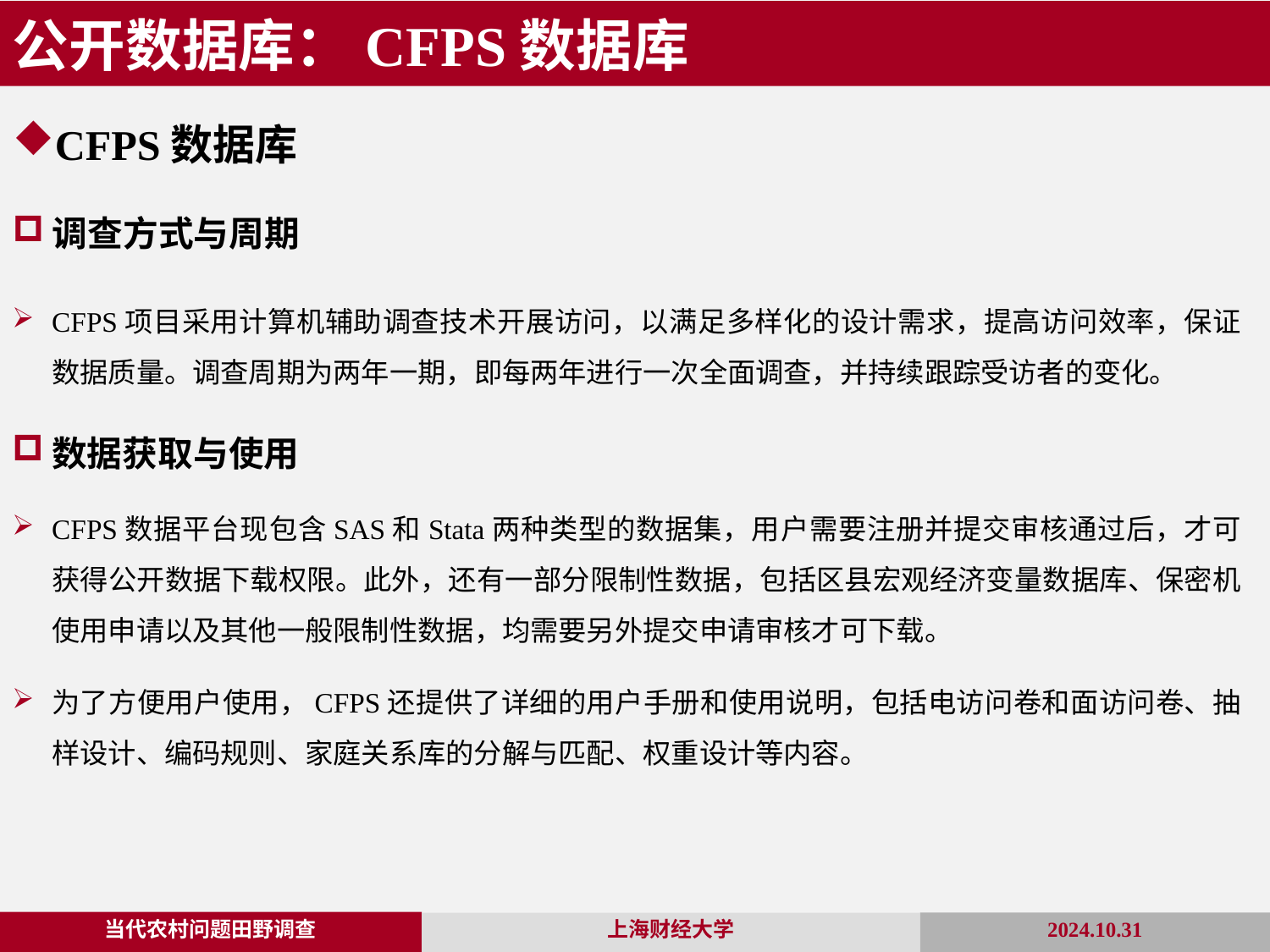

公开数据库：CFPS数据库
CFPS数据库
调查方式与周期
CFPS项目采用计算机辅助调查技术开展访问，以满足多样化的设计需求，提高访问效率，保证数据质量。调查周期为两年一期，即每两年进行一次全面调查，并持续跟踪受访者的变化。
数据获取与使用
CFPS数据平台现包含SAS和Stata两种类型的数据集，用户需要注册并提交审核通过后，才可获得公开数据下载权限。此外，还有一部分限制性数据，包括区县宏观经济变量数据库、保密机使用申请以及其他一般限制性数据，均需要另外提交申请审核才可下载。
为了方便用户使用，CFPS还提供了详细的用户手册和使用说明，包括电访问卷和面访问卷、抽样设计、编码规则、家庭关系库的分解与匹配、权重设计等内容。
当代农村问题田野调查
2024.10.31
上海财经大学